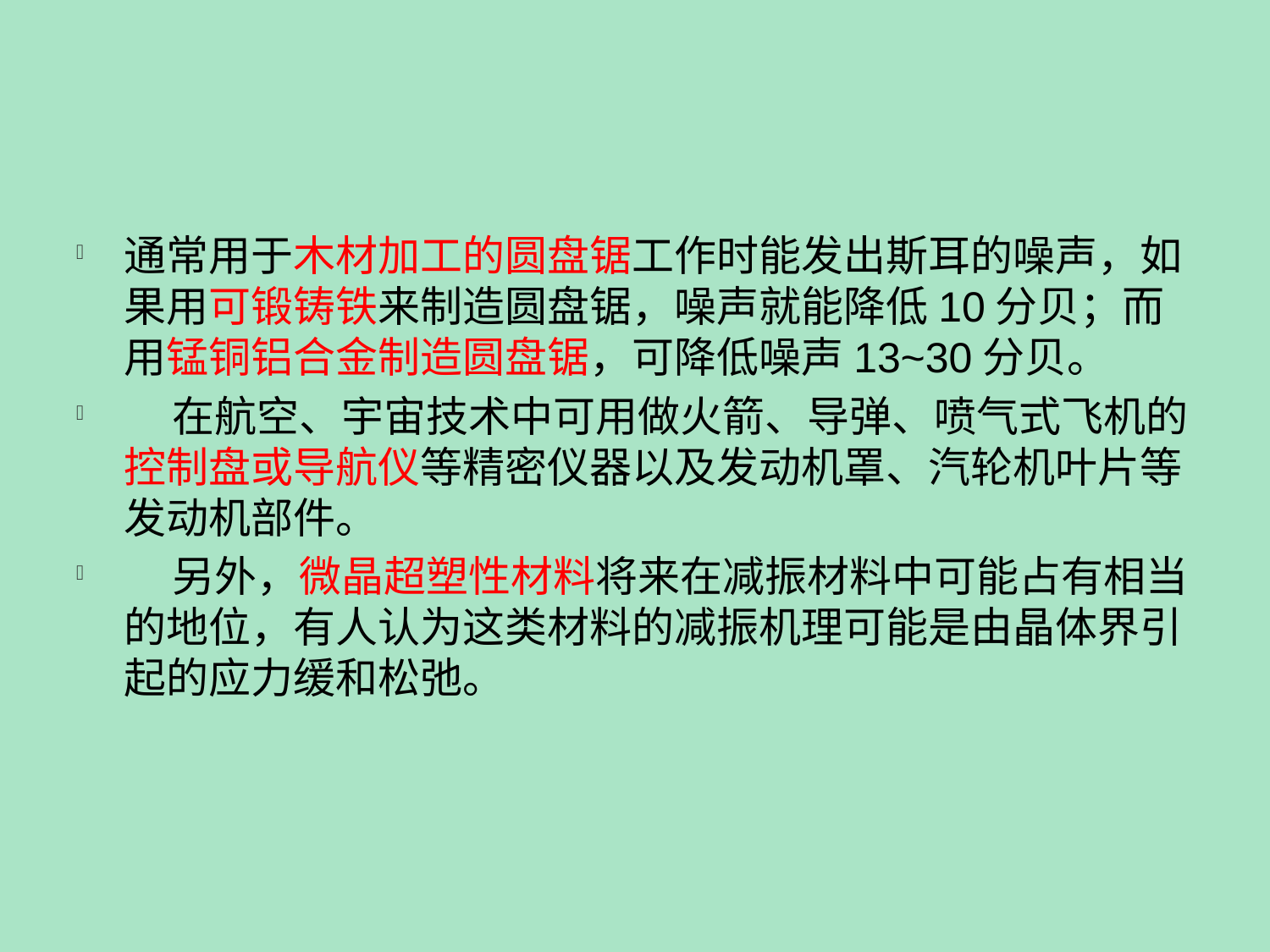

通常用于木材加工的圆盘锯工作时能发出斯耳的噪声，如果用可锻铸铁来制造圆盘锯，噪声就能降低10分贝；而用锰铜铝合金制造圆盘锯，可降低噪声13~30分贝。
    在航空、宇宙技术中可用做火箭、导弹、喷气式飞机的控制盘或导航仪等精密仪器以及发动机罩、汽轮机叶片等发动机部件。
    另外，微晶超塑性材料将来在减振材料中可能占有相当的地位，有人认为这类材料的减振机理可能是由晶体界引起的应力缓和松弛。